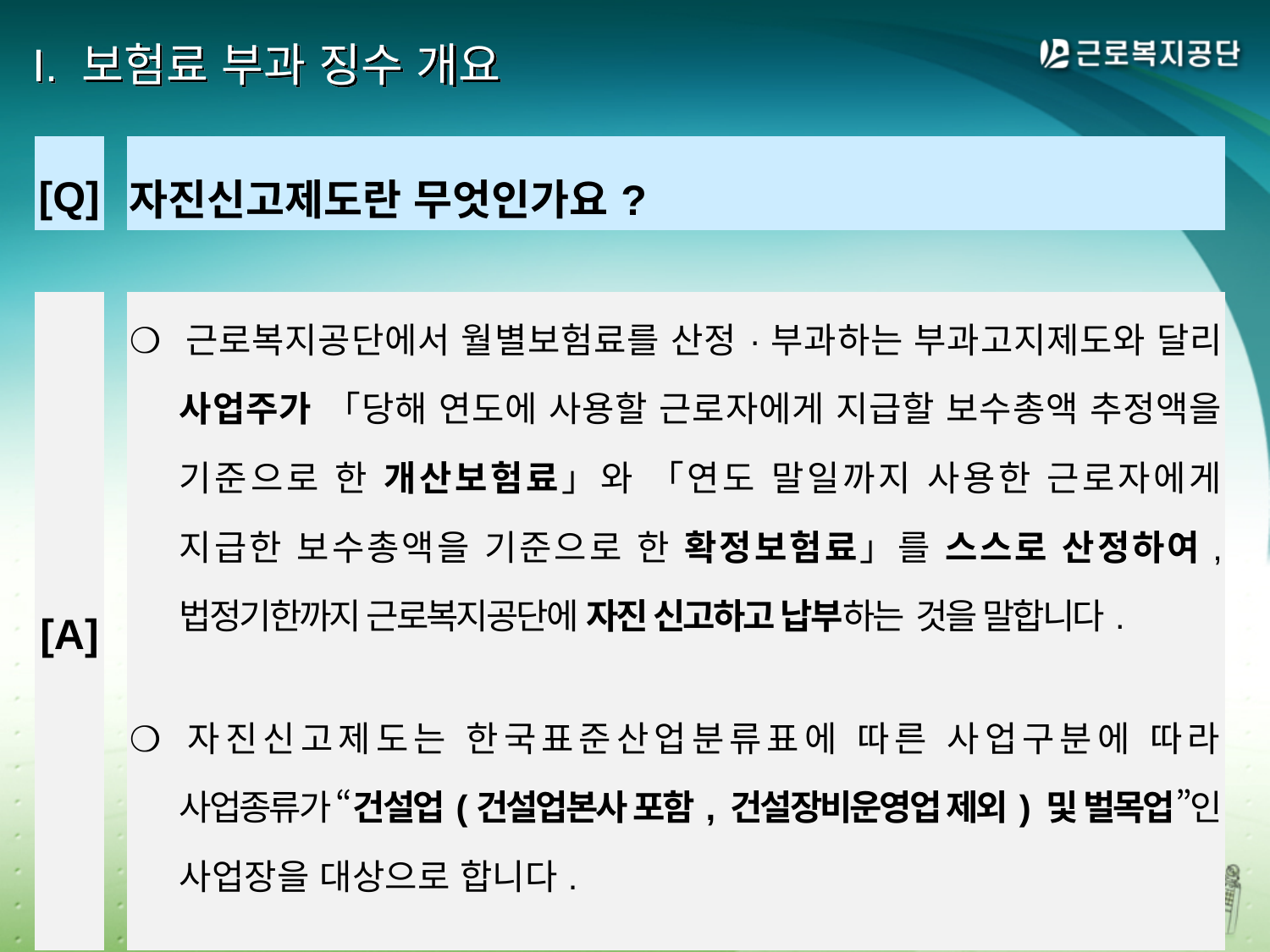

# I. 보험료 부과 징수 개요
| [Q] |  | 자진신고제도란 무엇인가요? |
| --- | --- | --- |
|  |  |  |
| [A] |  | ❍ 근로복지공단에서 월별보험료를 산정·부과하는 부과고지제도와 달리 사업주가 「당해 연도에 사용할 근로자에게 지급할 보수총액 추정액을 기준으로 한 개산보험료」와 「연도 말일까지 사용한 근로자에게 지급한 보수총액을 기준으로 한 확정보험료」를 스스로 산정하여, 법정기한까지 근로복지공단에 자진 신고하고 납부하는 것을 말합니다. ❍ 자진신고제도는 한국표준산업분류표에 따른 사업구분에 따라 사업종류가 “건설업(건설업본사 포함, 건설장비운영업 제외) 및 벌목업”인 사업장을 대상으로 합니다. |